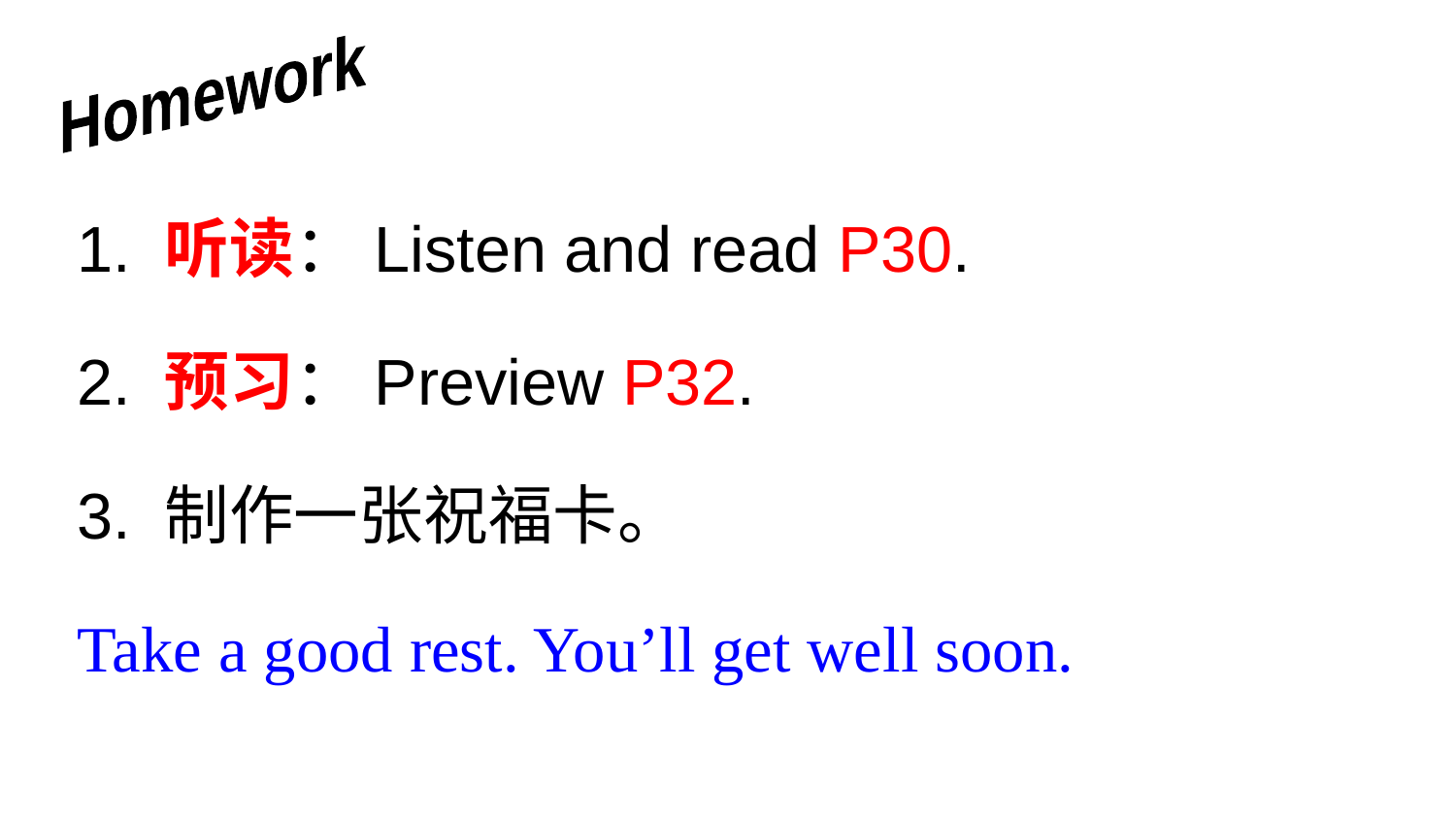

Homework
1. 听读：Listen and read P30.
2. 预习：Preview P32.
3. 制作一张祝福卡。
Take a good rest. You’ll get well soon.